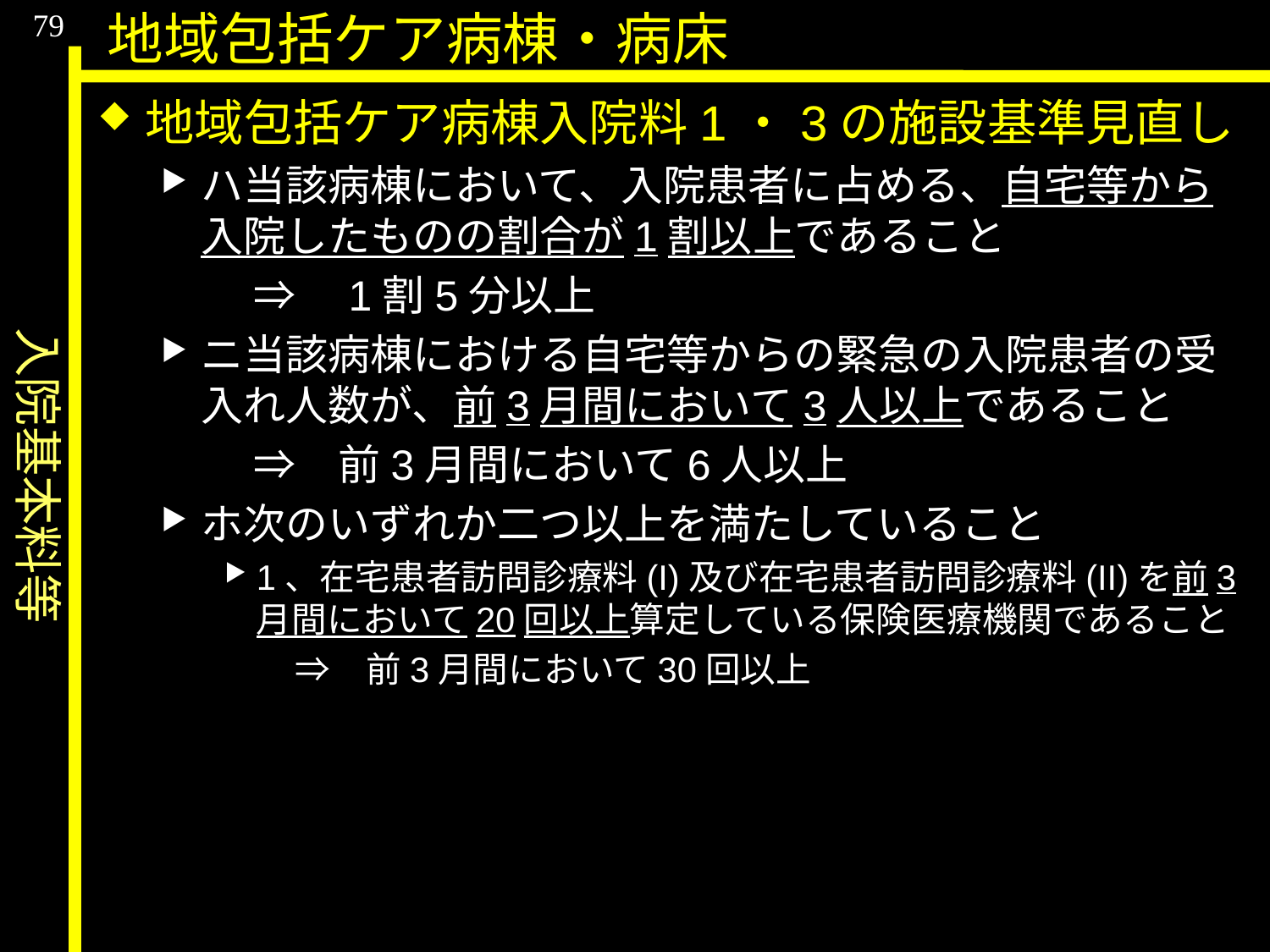

入院基本料等
79
地域包括ケア病棟・病床

地域包括ケア病棟入院料1・3の施設基準見直し
ハ当該病棟において、入院患者に占める、自宅等から入院したものの割合が1割以上であること
　　⇒　1割5分以上
ニ当該病棟における自宅等からの緊急の入院患者の受入れ人数が、前3月間において3人以上であること
　　⇒　前3月間において6人以上
ホ次のいずれか二つ以上を満たしていること
1、在宅患者訪問診療料(I)及び在宅患者訪問診療料(II)を前3月間において20回以上算定している保険医療機関であること
　　⇒　前3月間において30回以上